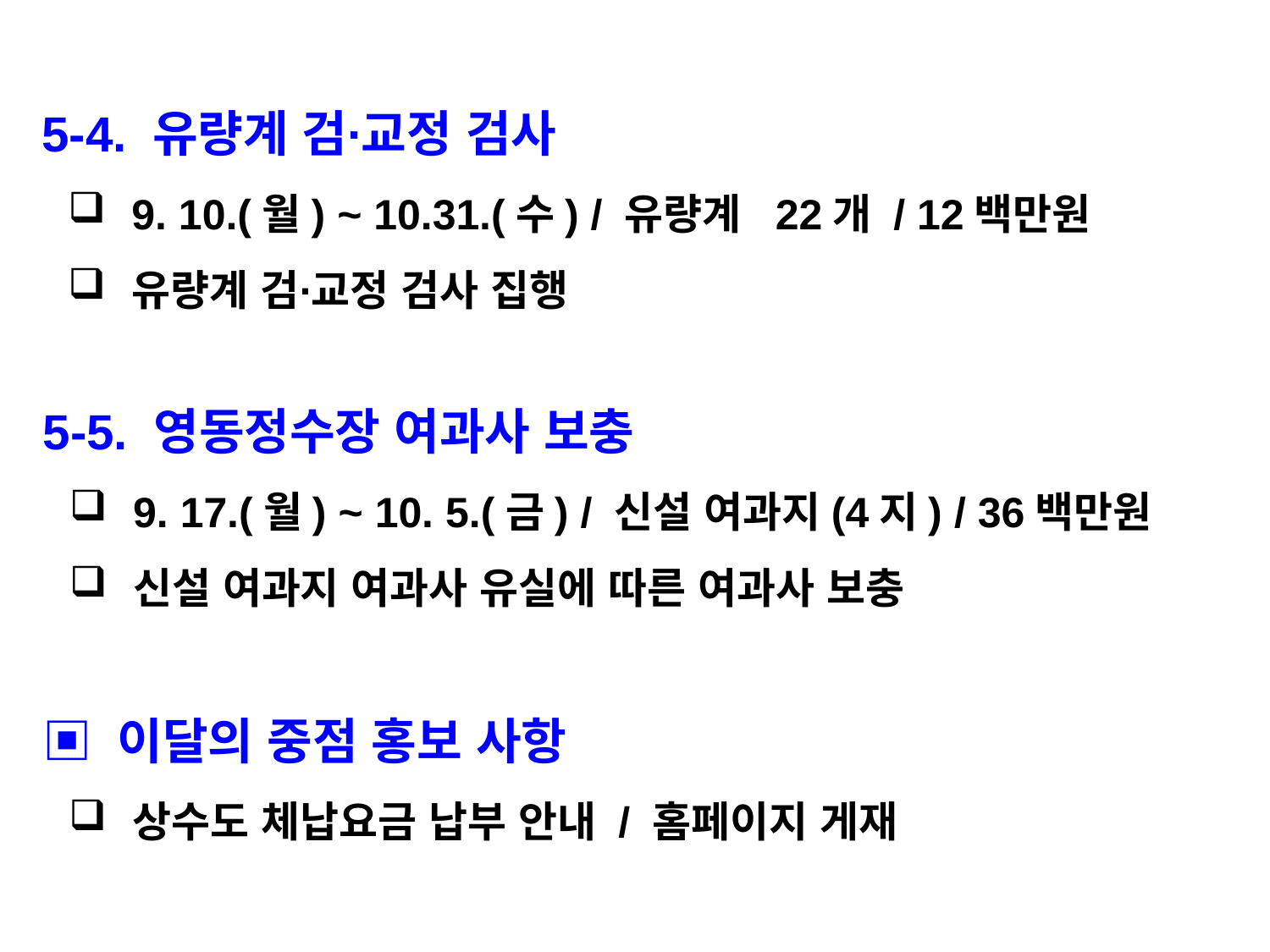

5-4. 유량계 검∙교정 검사
9. 10.(월) ~ 10.31.(수) / 유량계  22개 / 12백만원
유량계 검∙교정 검사 집행
5-5. 영동정수장 여과사 보충
9. 17.(월) ~ 10. 5.(금) / 신설 여과지(4지) / 36백만원
신설 여과지 여과사 유실에 따른 여과사 보충
▣ 이달의 중점 홍보 사항
상수도 체납요금 납부 안내 / 홈페이지 게재